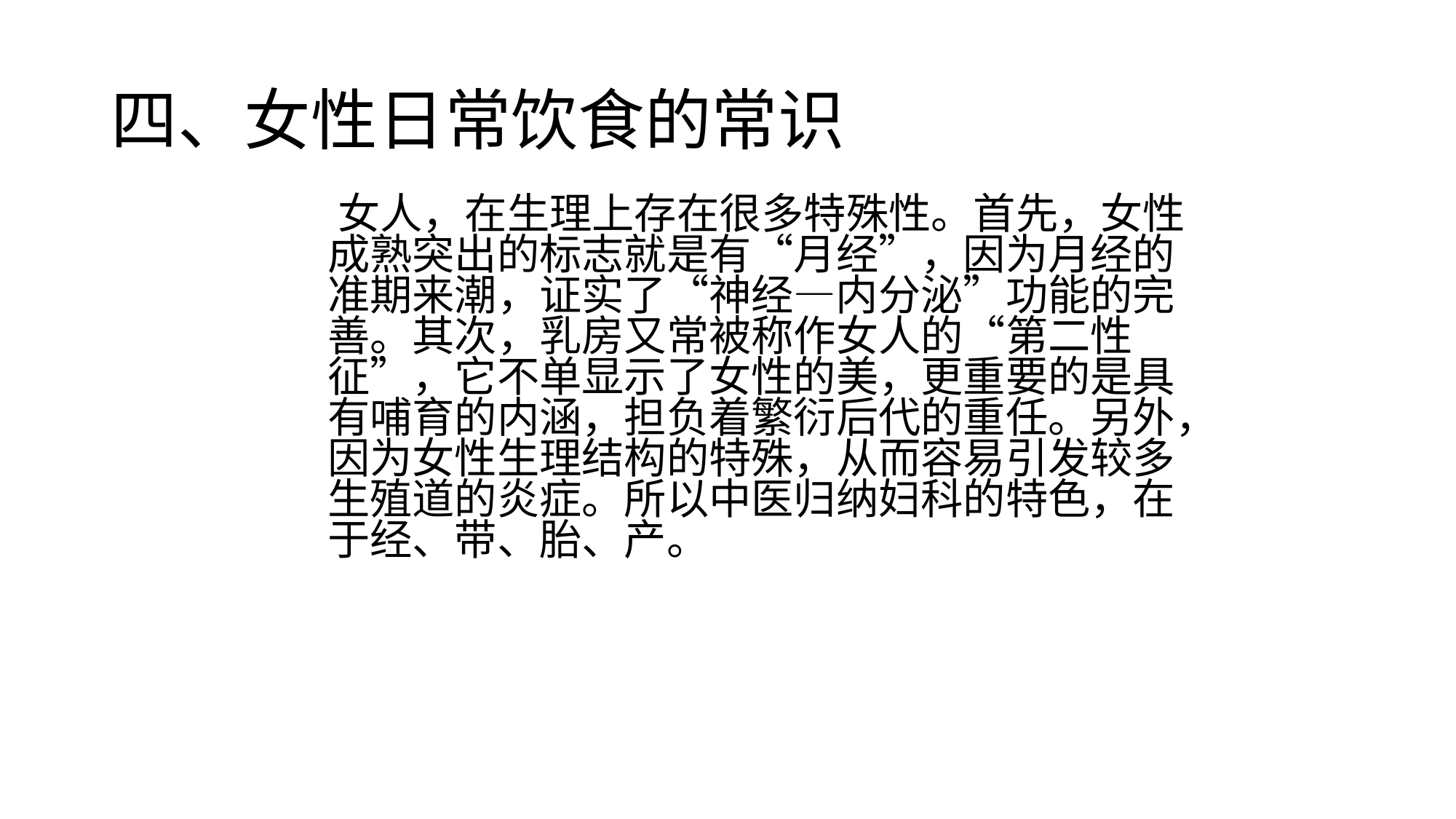

# 四、女性日常饮食的常识
     女人，在生理上存在很多特殊性。首先，女性成熟突出的标志就是有“月经”，因为月经的准期来潮，证实了“神经—内分泌”功能的完善。其次，乳房又常被称作女人的“第二性征”，它不单显示了女性的美，更重要的是具有哺育的内涵，担负着繁衍后代的重任。另外，因为女性生理结构的特殊，从而容易引发较多生殖道的炎症。所以中医归纳妇科的特色，在于经、带、胎、产。